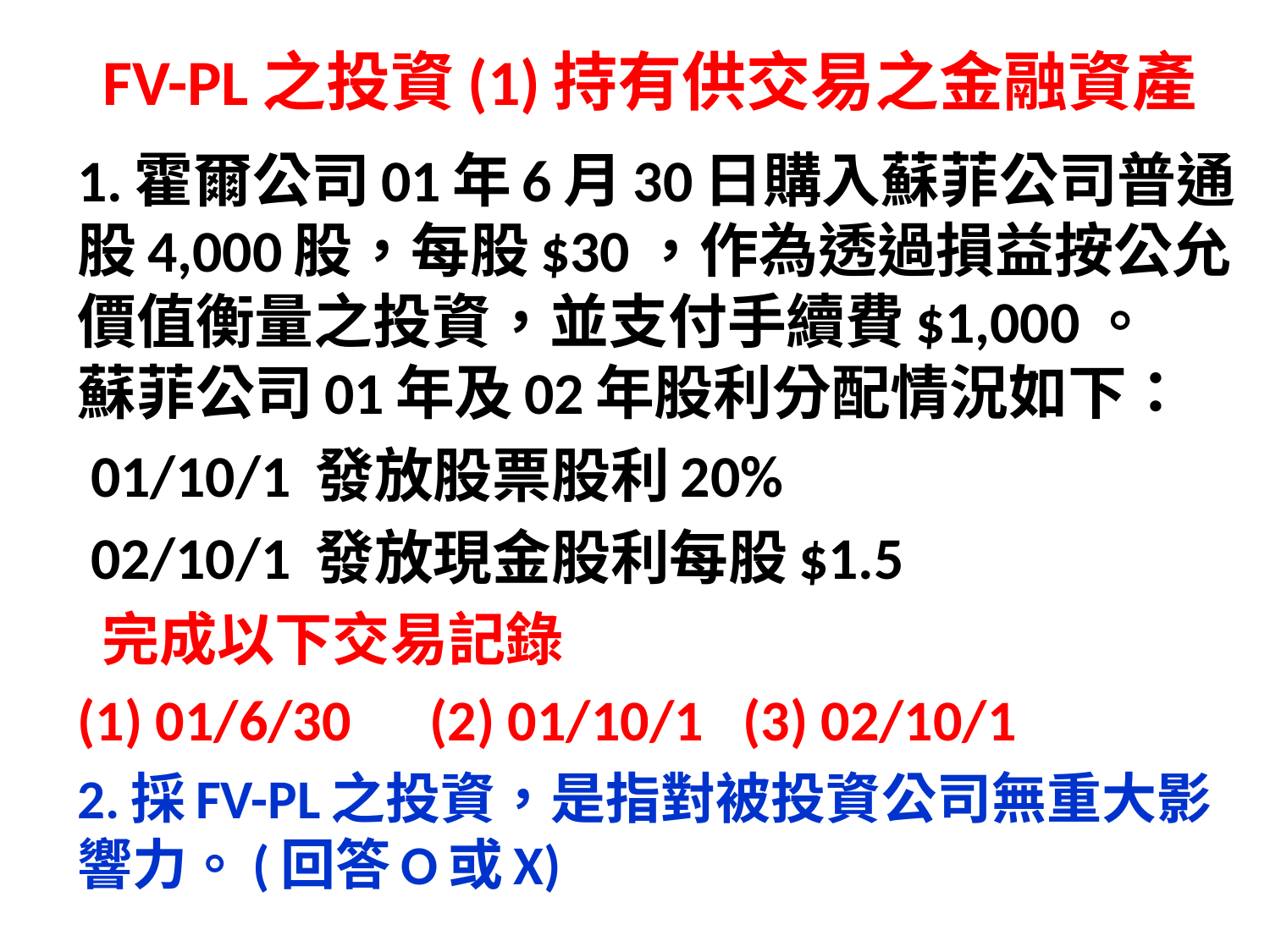

# FV-PL之投資(1)持有供交易之金融資產
1.霍爾公司01年6月30日購入蘇菲公司普通股4,000股，每股$30，作為透過損益按公允價值衡量之投資，並支付手續費$1,000。
蘇菲公司01年及02年股利分配情況如下：
 01/10/1 發放股票股利20%
 02/10/1 發放現金股利每股$1.5
 完成以下交易記錄
(1) 01/6/30      (2) 01/10/1   (3) 02/10/1
2.採FV-PL之投資，是指對被投資公司無重大影響力。(回答O或X)